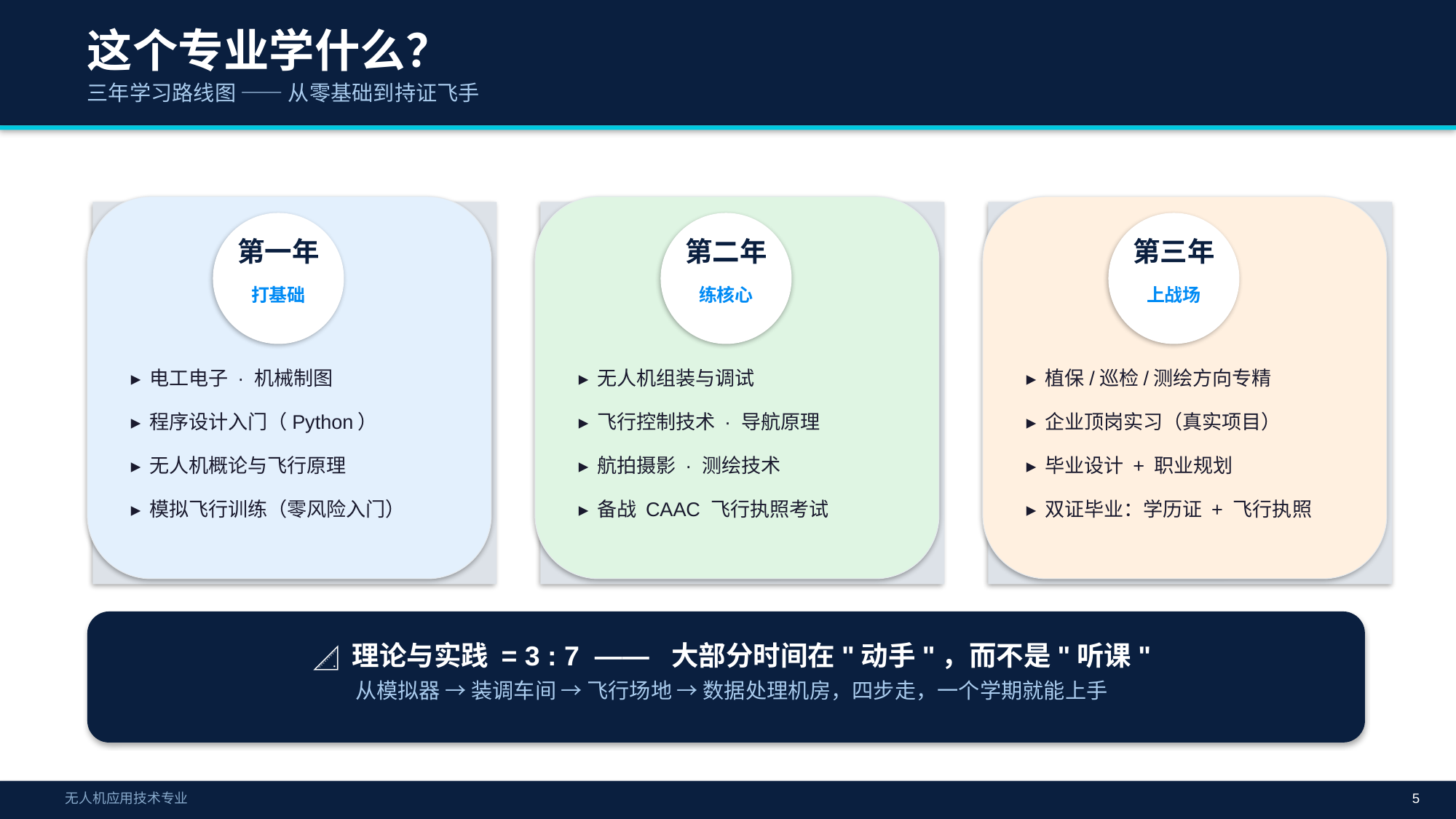

这个专业学什么？
三年学习路线图 —— 从零基础到持证飞手

第一年
第二年
第三年
打基础
练核心
上战场
▸ 电工电子 · 机械制图
▸ 无人机组装与调试
▸ 植保/巡检/测绘方向专精
▸ 程序设计入门（Python）
▸ 飞行控制技术 · 导航原理
▸ 企业顶岗实习（真实项目）
▸ 无人机概论与飞行原理
▸ 航拍摄影 · 测绘技术
▸ 毕业设计 + 职业规划
▸ 模拟飞行训练（零风险入门）
▸ 备战 CAAC 飞行执照考试
▸ 双证毕业：学历证 + 飞行执照

📐 理论与实践 = 3 : 7  ——  大部分时间在"动手"，而不是"听课"
从模拟器 → 装调车间 → 飞行场地 → 数据处理机房，四步走，一个学期就能上手

无人机应用技术专业
5